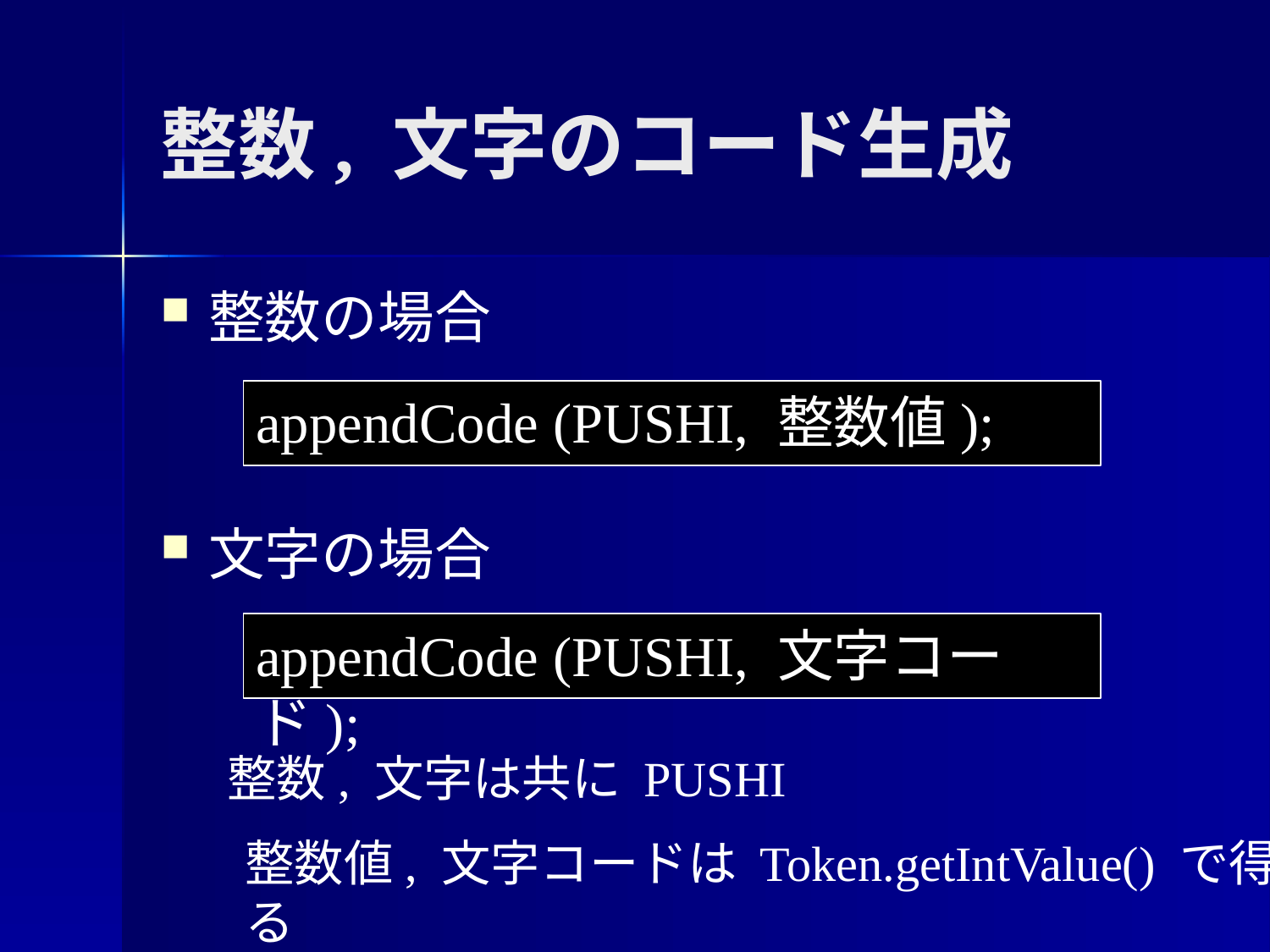

整数, 文字のコード生成
整数の場合

文字の場合
appendCode (PUSHI, 整数値);
appendCode (PUSHI, 文字コード);
整数, 文字は共に PUSHI
整数値, 文字コードは Token.getIntValue() で得る